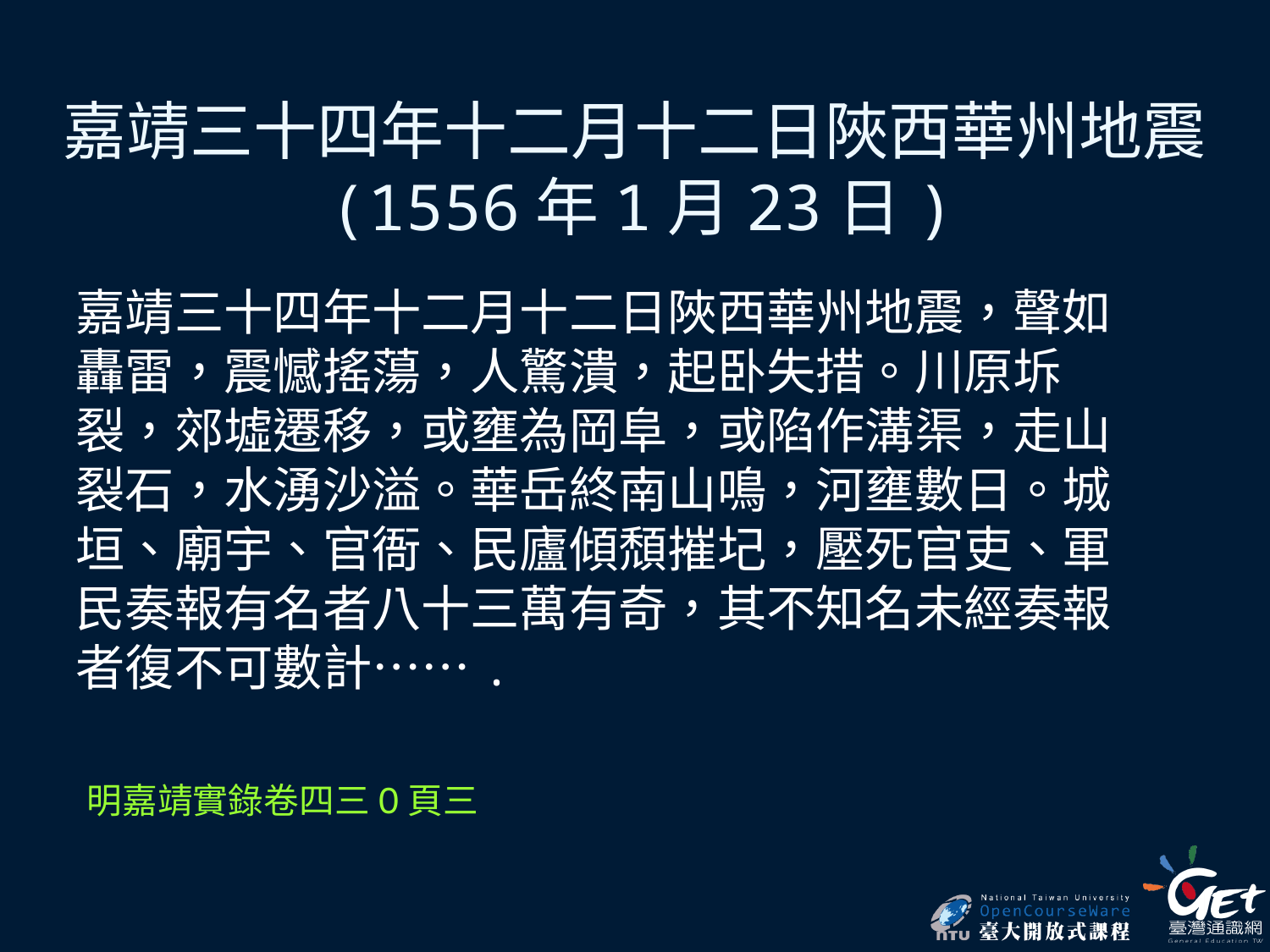

嘉靖三十四年十二月十二日陜西華州地震(1556年1月23日)
嘉靖三十四年十二月十二日陜西華州地震，聲如轟雷，震憾搖蕩，人驚潰，起卧失措。川原坼裂，郊墟遷移，或壅為岡阜，或陷作溝渠，走山裂石，水湧沙溢。華岳終南山鳴，河壅數日。城垣、廟宇、官衙、民廬傾頹摧圮，壓死官吏、軍民奏報有名者八十三萬有奇，其不知名未經奏報者復不可數計…….
明嘉靖實錄卷四三O頁三